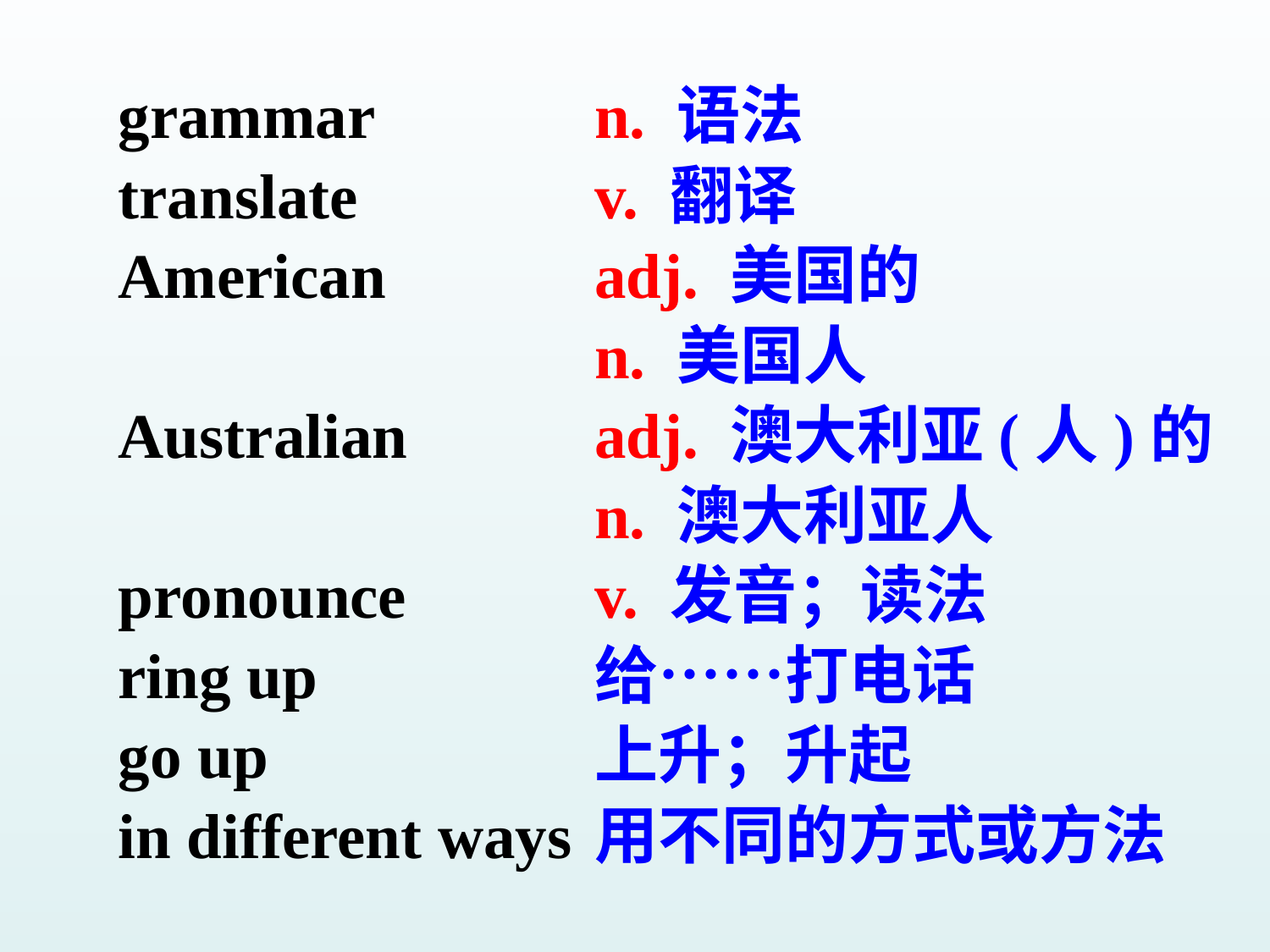

grammar
translate
American

Australian

pronounce
ring up
go up
in different ways
n. 语法
v. 翻译
adj. 美国的
n. 美国人
adj. 澳大利亚(人)的
n. 澳大利亚人
v. 发音；读法
给……打电话
上升；升起
用不同的方式或方法